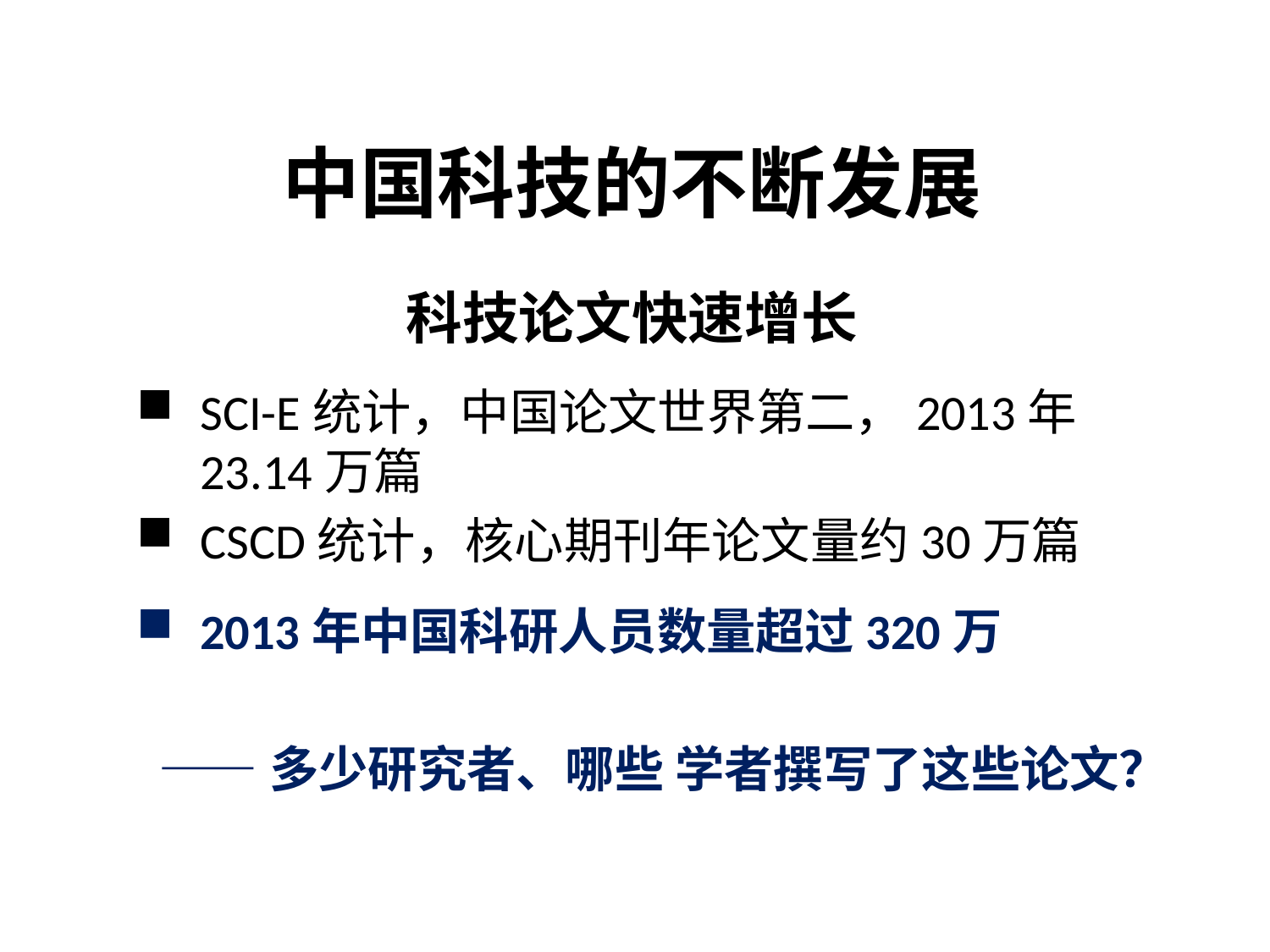

中国科技的不断发展
科技论文快速增长
SCI-E统计，中国论文世界第二，2013年23.14万篇
CSCD统计，核心期刊年论文量约30万篇
2013年中国科研人员数量超过320万

——多少研究者、哪些 学者撰写了这些论文？